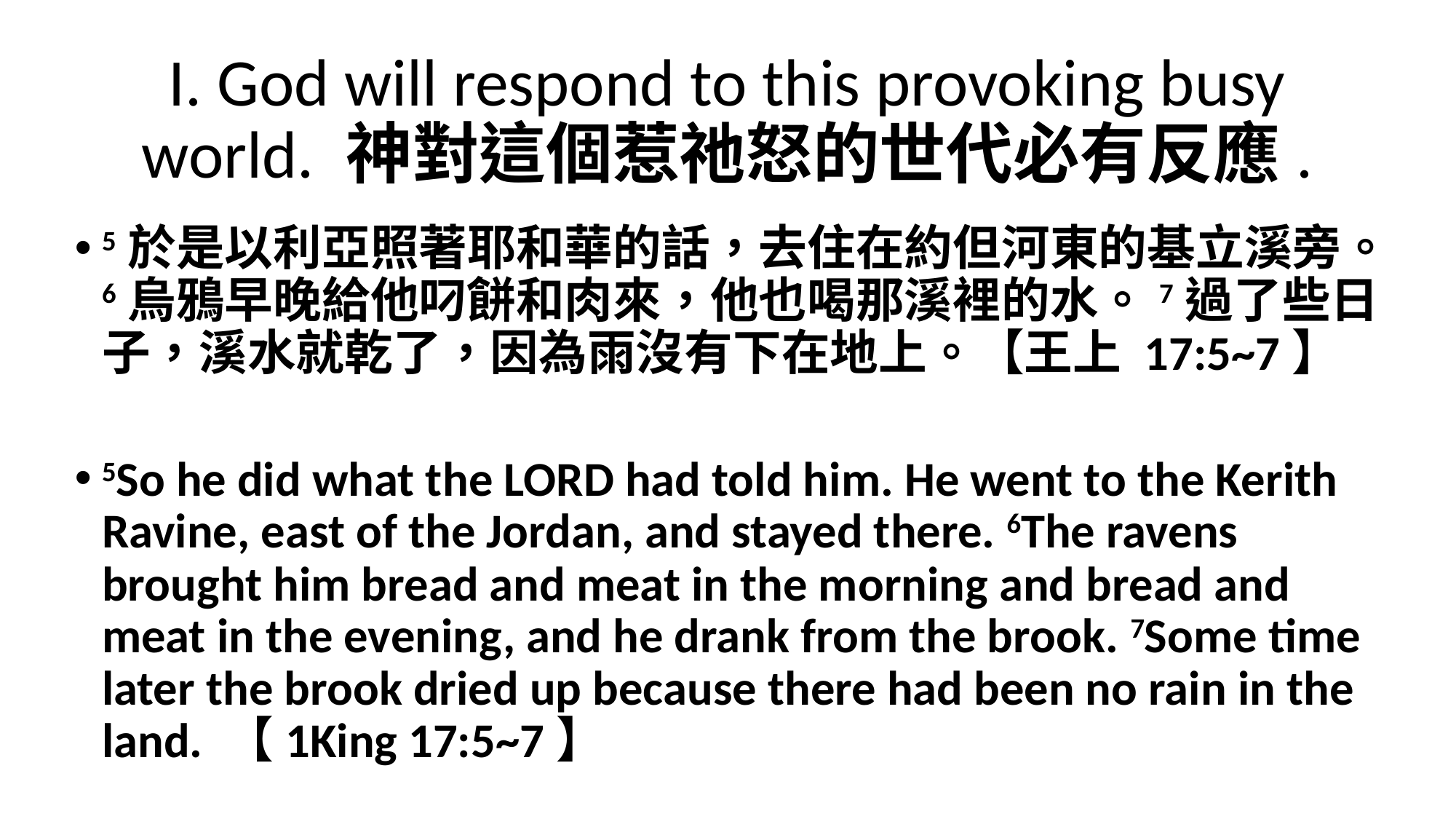

# I. God will respond to this provoking busy world. 神對這個惹祂怒的世代必有反應.
5於是以利亞照著耶和華的話，去住在約但河東的基立溪旁。6烏鴉早晚給他叼餅和肉來，他也喝那溪裡的水。7過了些日子，溪水就乾了，因為雨沒有下在地上。【王上 17:5~7】
5So he did what the LORD had told him. He went to the Kerith Ravine, east of the Jordan, and stayed there. 6The ravens brought him bread and meat in the morning and bread and meat in the evening, and he drank from the brook. 7Some time later the brook dried up because there had been no rain in the land. 【1King 17:5~7】